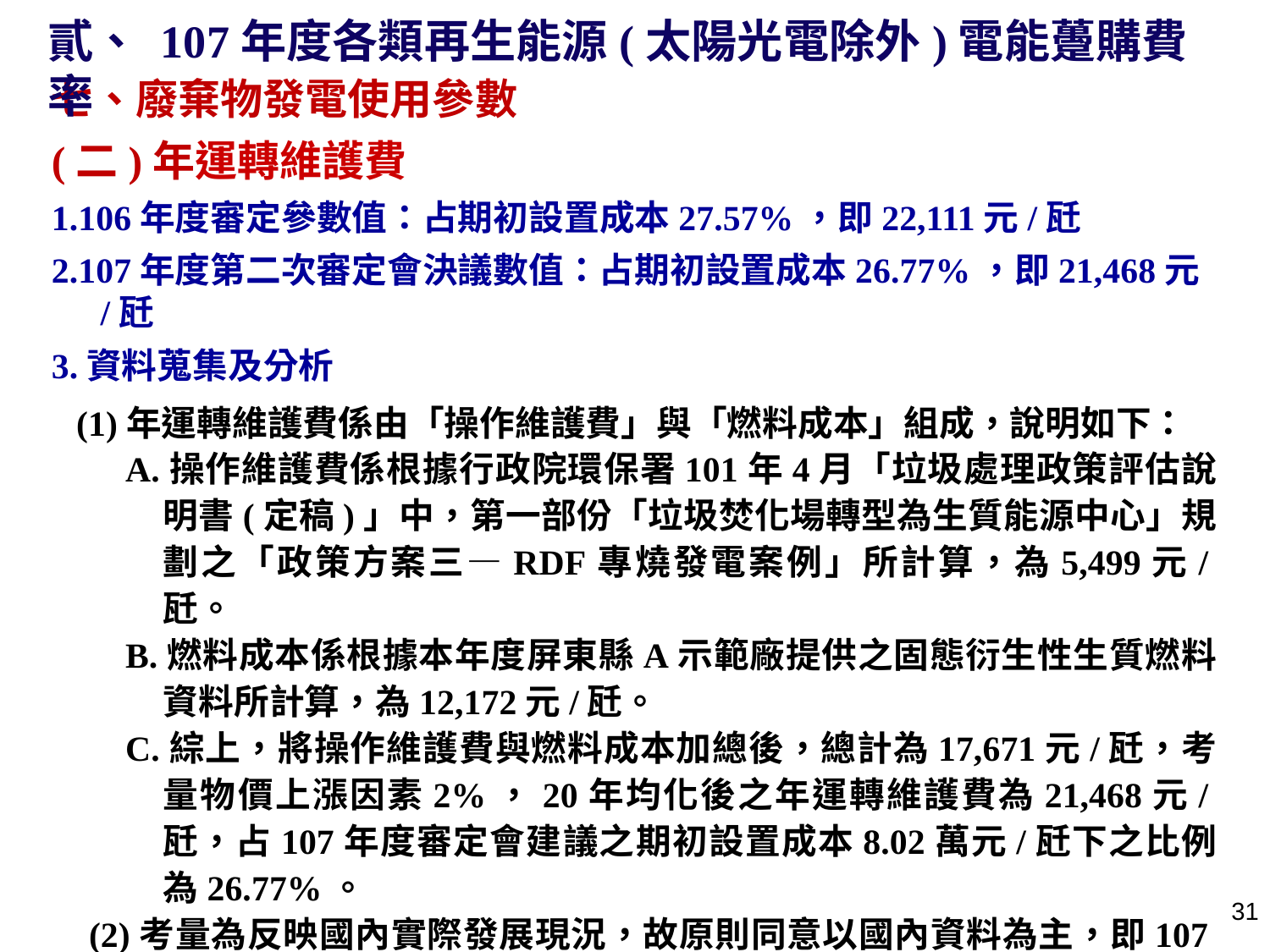

貳、 107年度各類再生能源(太陽光電除外)電能躉購費率
七、廢棄物發電使用參數
(二)年運轉維護費
1.106年度審定參數值：占期初設置成本27.57%，即22,111元/瓩
2.107年度第二次審定會決議數值：占期初設置成本26.77%，即21,468元/瓩
3.資料蒐集及分析
(1)年運轉維護費係由「操作維護費」與「燃料成本」組成，說明如下：
A.操作維護費係根據行政院環保署101年4月「垃圾處理政策評估說明書(定稿)」中，第一部份「垃圾焚化場轉型為生質能源中心」規劃之「政策方案三—RDF專燒發電案例」所計算，為5,499元/瓩。
B.燃料成本係根據本年度屏東縣A示範廠提供之固態衍生性生質燃料資料所計算，為12,172元/瓩。
C.綜上，將操作維護費與燃料成本加總後，總計為17,671元/瓩，考量物價上漲因素2%，20年均化後之年運轉維護費為21,468元/瓩，占107年度審定會建議之期初設置成本8.02萬元/瓩下之比例為26.77%。
(2)考量為反映國內實際發展現況，故原則同意以國內資料為主，即107年度廢棄物發電年運轉維護費占期初設置成本比例為26.77%。
31